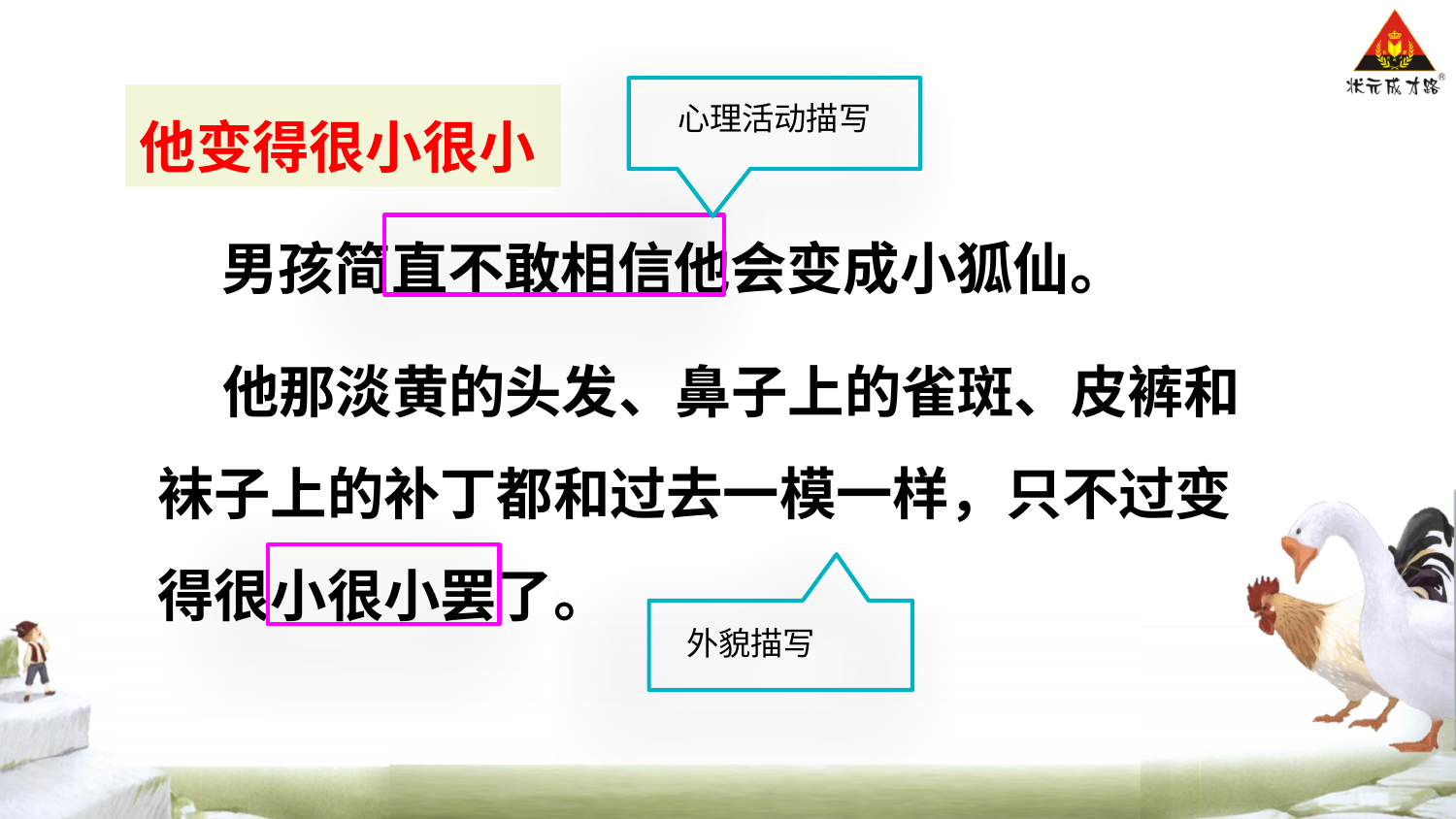

心理活动描写
他变得很小很小
    男孩简直不敢相信他会变成小狐仙。

    他那淡黄的头发、鼻子上的雀斑、皮裤和袜子上的补丁都和过去一模一样，只不过变得很小很小罢了。

外貌描写